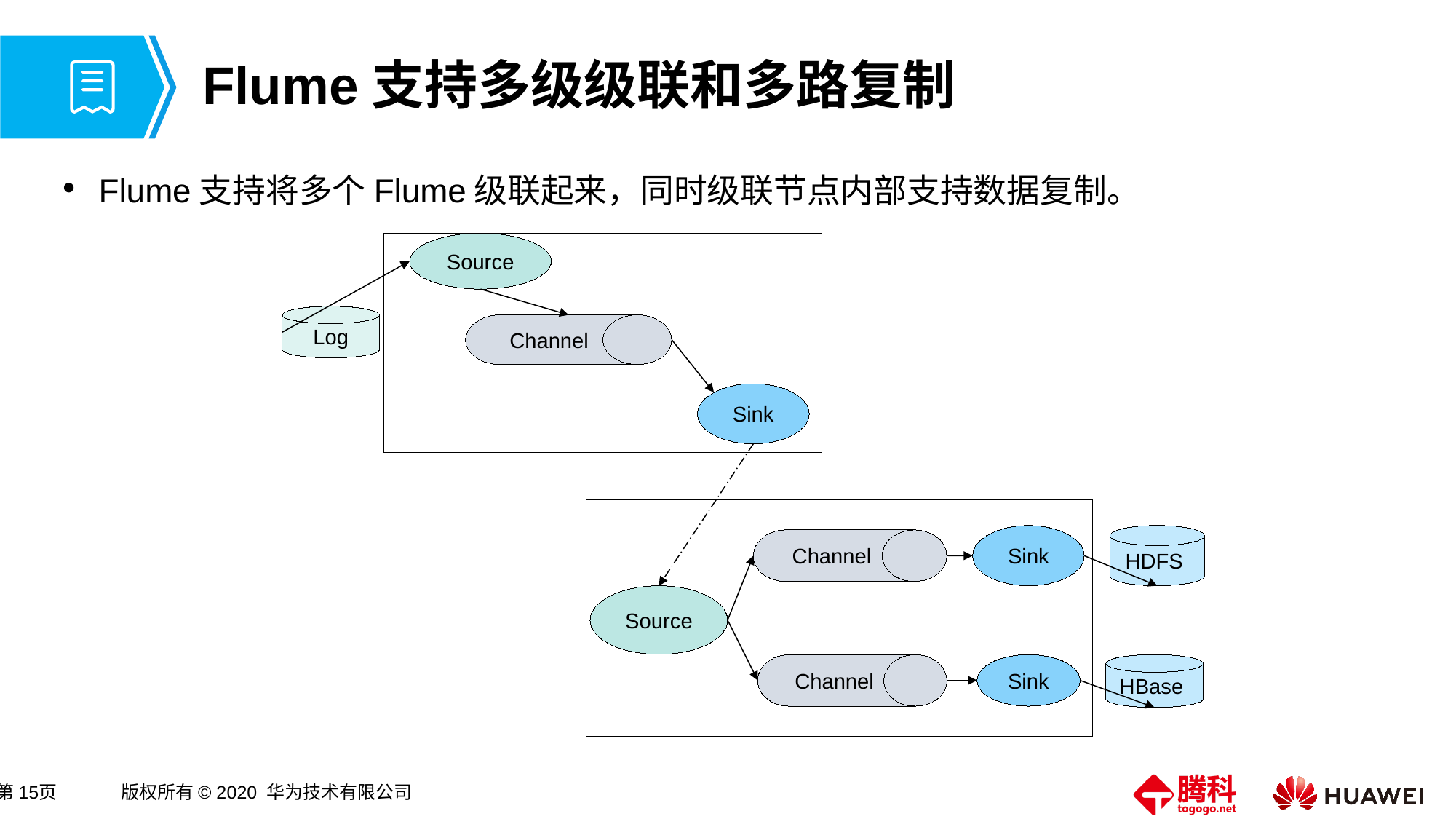

# Flume支持多级级联和多路复制
Flume支持将多个Flume级联起来，同时级联节点内部支持数据复制。

Source
Log
Channel
Sink

Sink
HDFS
Channel
Source
Channel
Sink
HBase